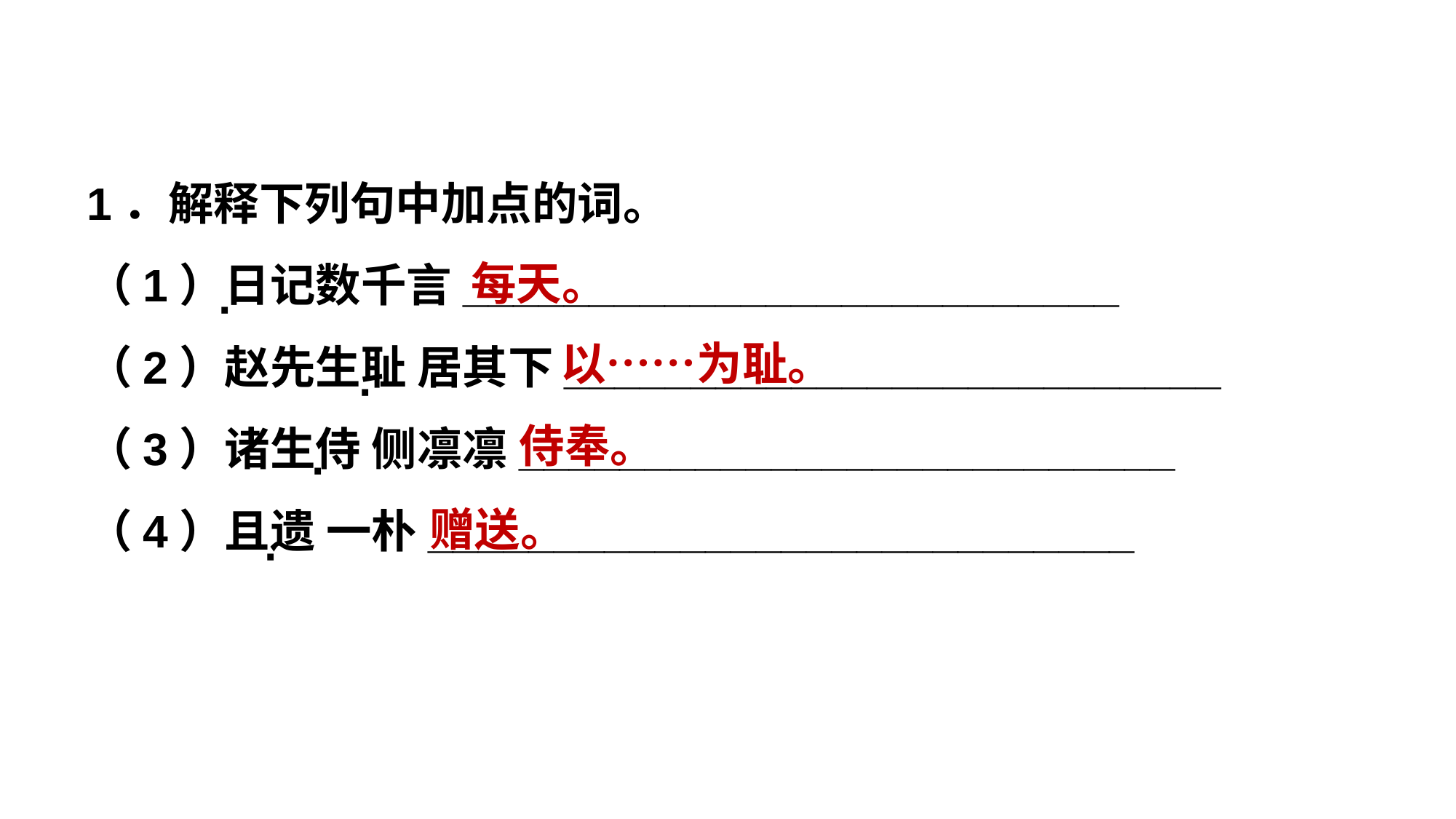

1．解释下列句中加点的词。
（1）日记数千言__________________________ 
（2）赵先生耻 居其下__________________________ 
（3）诸生侍 侧凛凛__________________________
（4）且遗 一朴____________________________
·
·
·
·
每天。
以……为耻。
侍奉。
赠送。